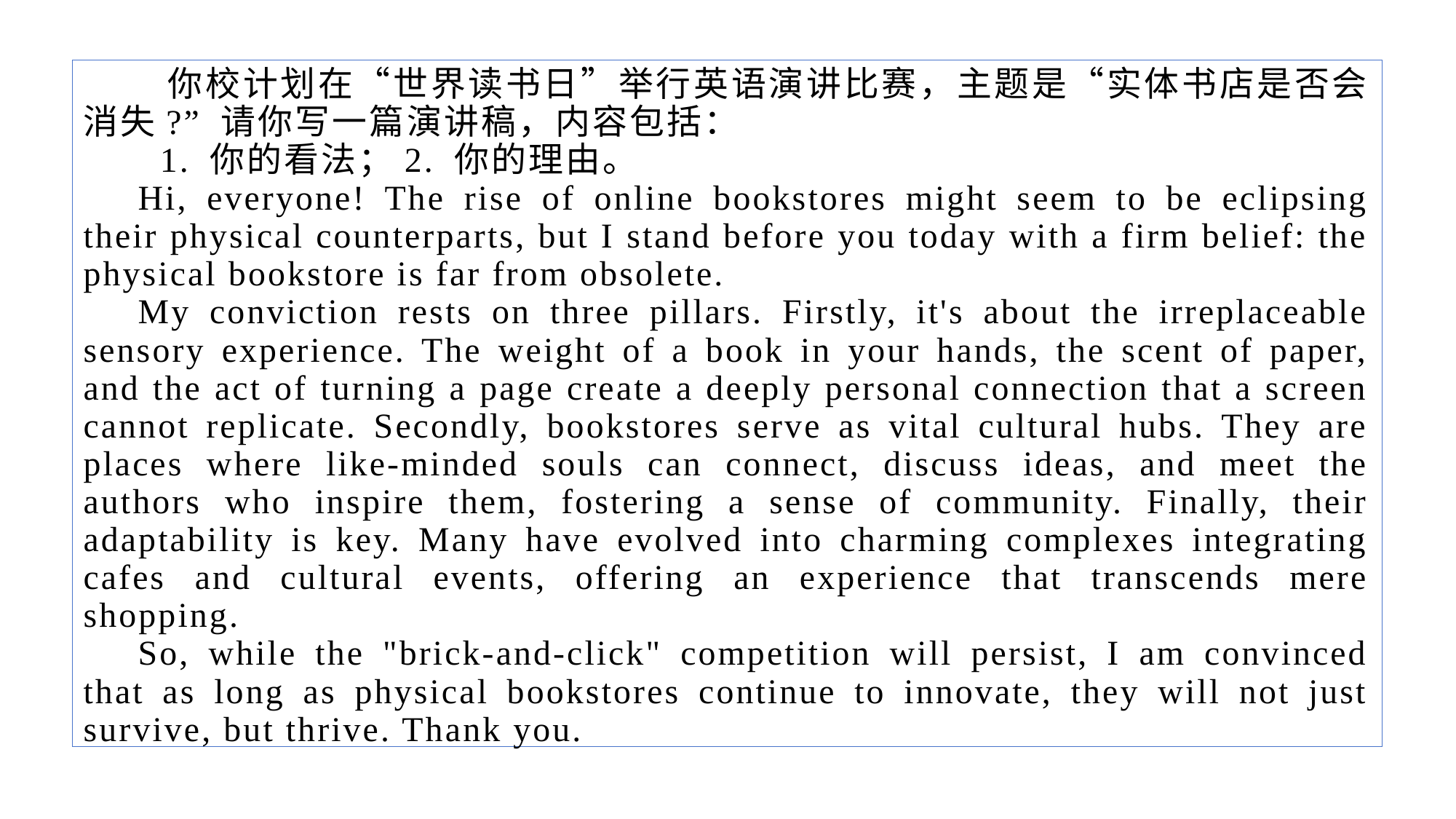

你校计划在“世界读书日”举行英语演讲比赛，主题是“实体书店是否会消失?” 请你写一篇演讲稿，内容包括：
  1. 你的看法；2. 你的理由。
Hi, everyone! The rise of online bookstores might seem to be eclipsing their physical counterparts, but I stand before you today with a firm belief: the physical bookstore is far from obsolete.
My conviction rests on three pillars. Firstly, it's about the irreplaceable sensory experience. The weight of a book in your hands, the scent of paper, and the act of turning a page create a deeply personal connection that a screen cannot replicate. Secondly, bookstores serve as vital cultural hubs. They are places where like-minded souls can connect, discuss ideas, and meet the authors who inspire them, fostering a sense of community. Finally, their adaptability is key. Many have evolved into charming complexes integrating cafes and cultural events, offering an experience that transcends mere shopping.
So, while the "brick-and-click" competition will persist, I am convinced that as long as physical bookstores continue to innovate, they will not just survive, but thrive. Thank you.